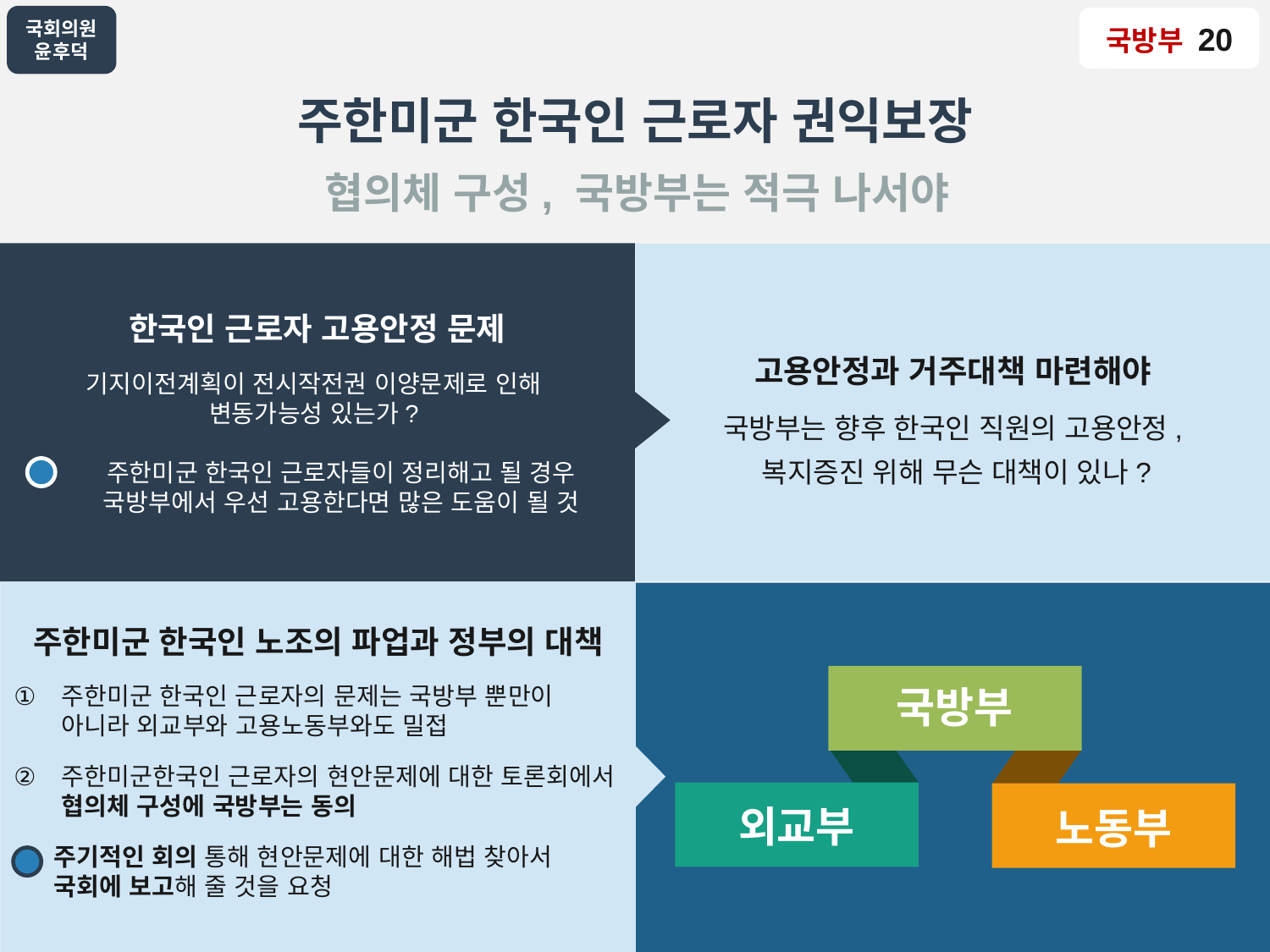

국방부 20
주한미군 한국인 근로자 권익보장
협의체 구성, 국방부는 적극 나서야
한국인 근로자 고용안정 문제
기지이전계획이 전시작전권 이양문제로 인해
변동가능성 있는가?

주한미군 한국인 근로자들이 정리해고 될 경우 국방부에서 우선 고용한다면 많은 도움이 될 것

고용안정과 거주대책 마련해야
국방부는 향후 한국인 직원의 고용안정,
 복지증진 위해 무슨 대책이 있나?

주한미군 한국인 노조의 파업과 정부의 대책
주한미군 한국인 근로자의 문제는 국방부 뿐만이 아니라 외교부와 고용노동부와도 밀접
주한미군한국인 근로자의 현안문제에 대한 토론회에서 협의체 구성에 국방부는 동의
주기적인 회의 통해 현안문제에 대한 해법 찾아서 국회에 보고해 줄 것을 요청

국방부

외교부

노동부